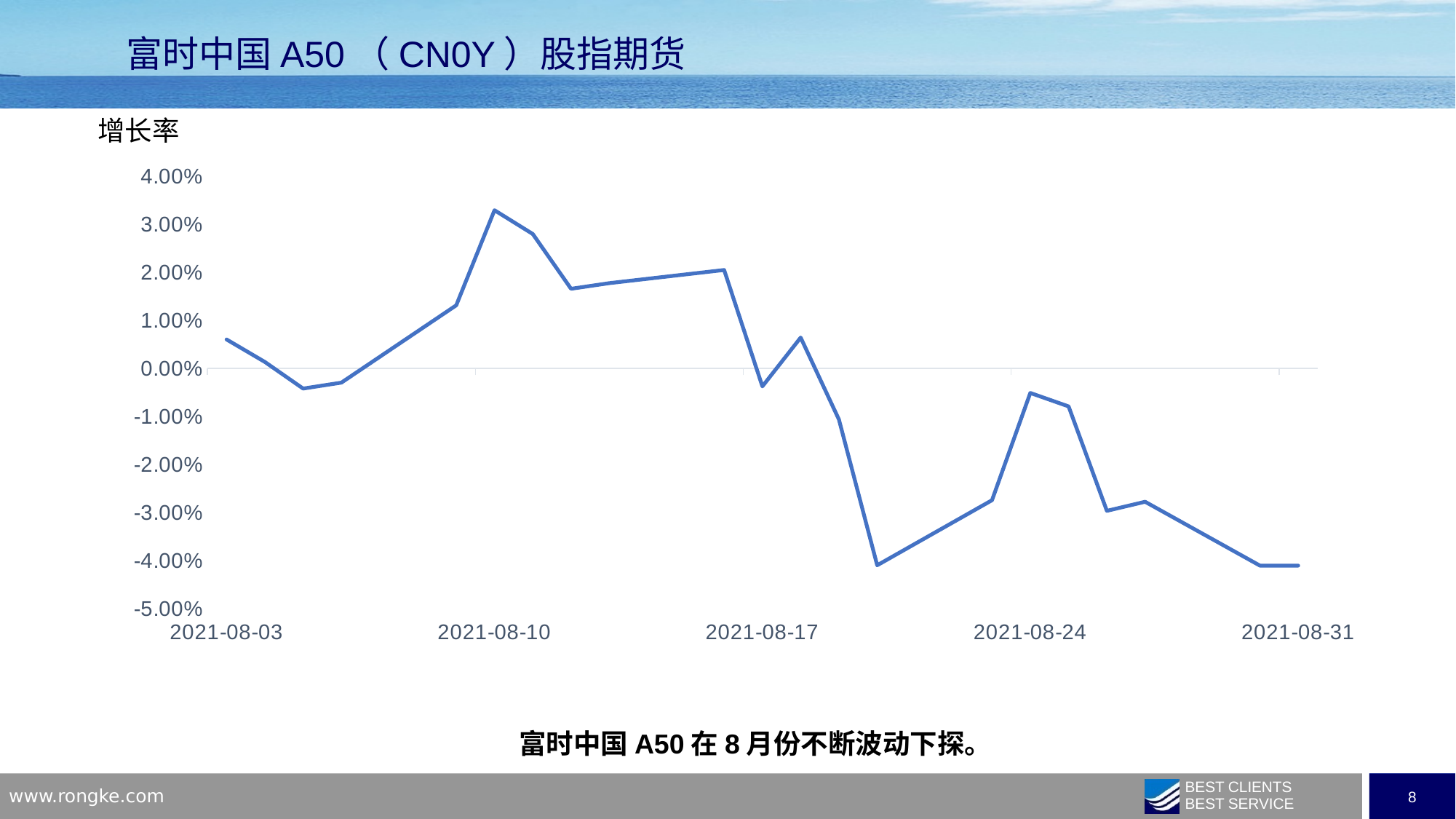

# 富时中国A50（CN0Y）股指期货
增长率

### Chart

| Category |  |
|---|---|
| 44411 | 0.006045241809672364 |
| 44412 | 0.001365054602184168 |
| 44413 | -0.004160166406656285 |
| 44414 | -0.0029251170046802333 |
| 44417 | 0.01313052522100877 |
| 44418 | 0.03289131565262604 |
| 44419 | 0.027951118044721834 |
| 44420 | 0.016575663026521026 |
| 44421 | 0.017745709828393075 |
| 44424 | 0.02047581903276141 |
| 44425 | -0.003705148205928266 |
| 44426 | 0.00643525741029638 |
| 44427 | -0.010595423816952665 |
| 44428 | -0.0408866354654186 |
| 44431 | -0.0273660946437857 |
| 44432 | -0.005070202808112323 |
| 44433 | -0.00786531461258455 |
| 44434 | -0.029576183047321902 |
| 44435 | -0.027691107644305823 |
| 44438 | -0.0409516380655226 |
| 44439 | -0.0409516380655226 |
富时中国A50在8月份不断波动下探。